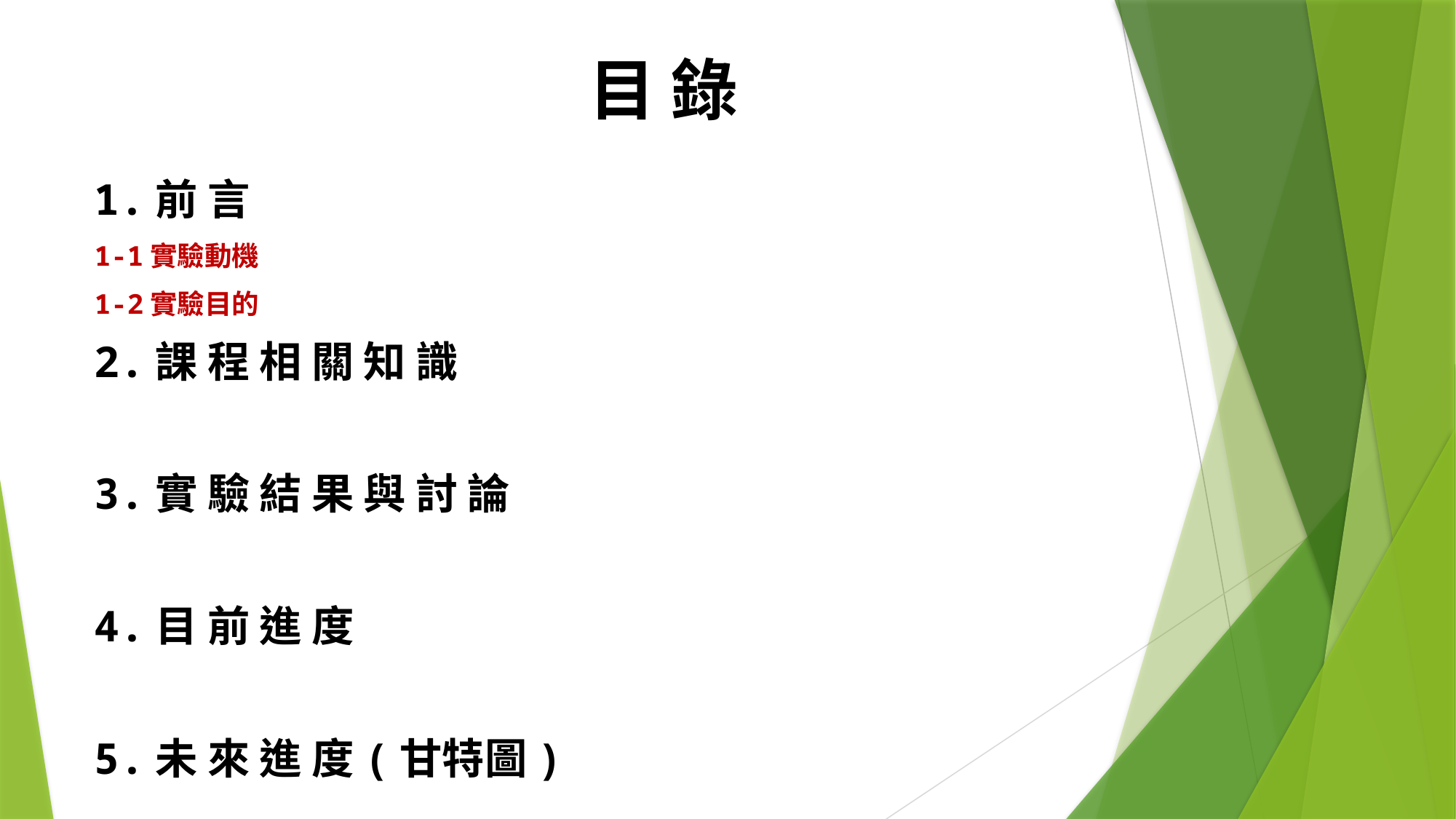

# 目 錄
1.前 言
1-1實驗動機
1-2實驗目的
2.課 程 相 關 知 識

3.實 驗 結 果 與 討 論

4.目 前 進 度

5.未 來 進 度(甘特圖)